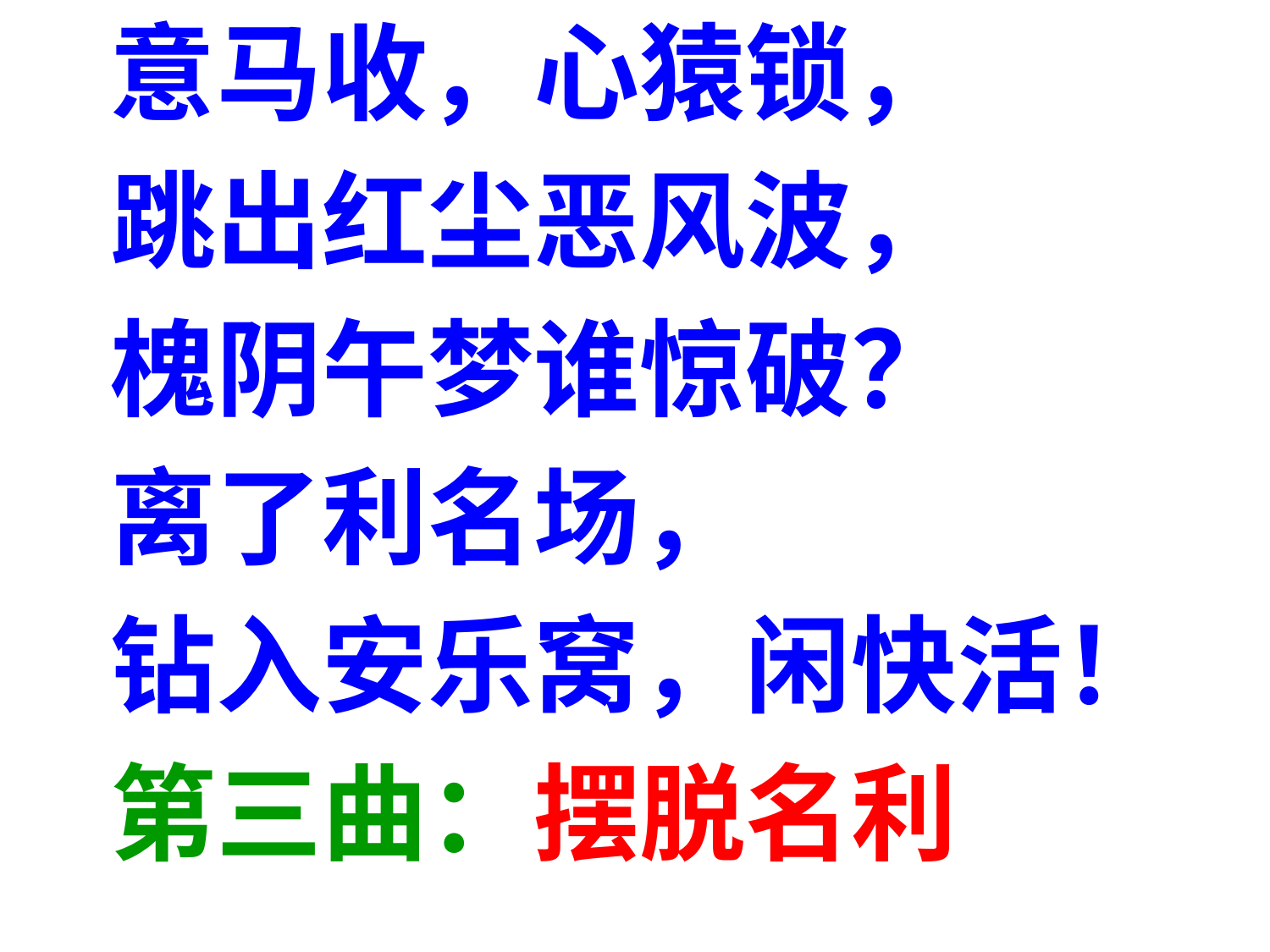

意马收，心猿锁，
   跳出红尘恶风波，
   槐阴午梦谁惊破？
   离了利名场，
   钻入安乐窝，闲快活！
   第三曲：摆脱名利